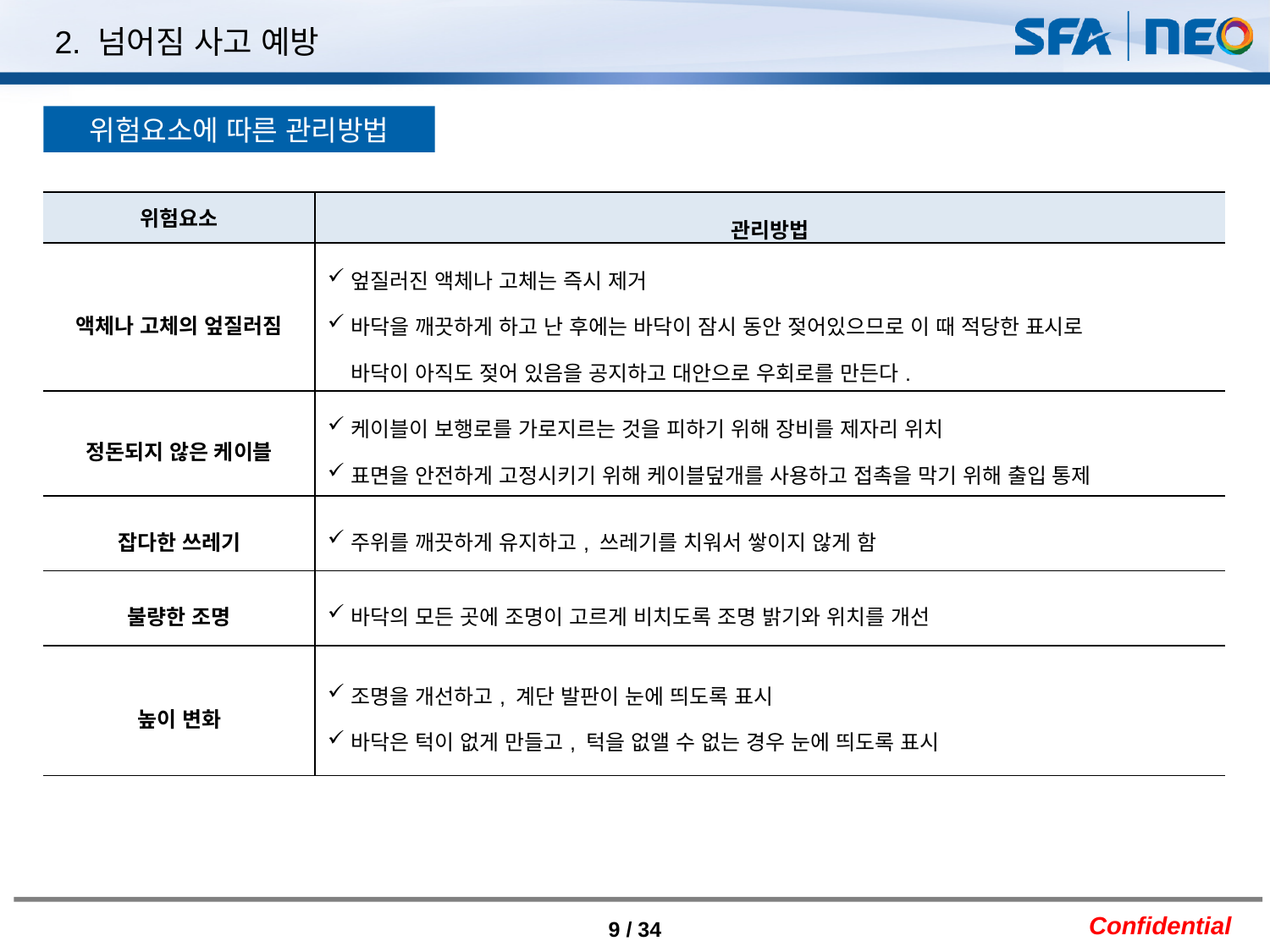

2. 넘어짐 사고 예방
위험요소에 따른 관리방법
| 위험요소 | 관리방법 |
| --- | --- |
| 액체나 고체의 엎질러짐 | 엎질러진 액체나 고체는 즉시 제거 바닥을 깨끗하게 하고 난 후에는 바닥이 잠시 동안 젖어있으므로 이 때 적당한 표시로 바닥이 아직도 젖어 있음을 공지하고 대안으로 우회로를 만든다. |
| 정돈되지 않은 케이블 | 케이블이 보행로를 가로지르는 것을 피하기 위해 장비를 제자리 위치 표면을 안전하게 고정시키기 위해 케이블덮개를 사용하고 접촉을 막기 위해 출입 통제 |
| 잡다한 쓰레기 | 주위를 깨끗하게 유지하고, 쓰레기를 치워서 쌓이지 않게 함 |
| 불량한 조명 | 바닥의 모든 곳에 조명이 고르게 비치도록 조명 밝기와 위치를 개선 |
| 높이 변화 | 조명을 개선하고, 계단 발판이 눈에 띄도록 표시 바닥은 턱이 없게 만들고, 턱을 없앨 수 없는 경우 눈에 띄도록 표시 |